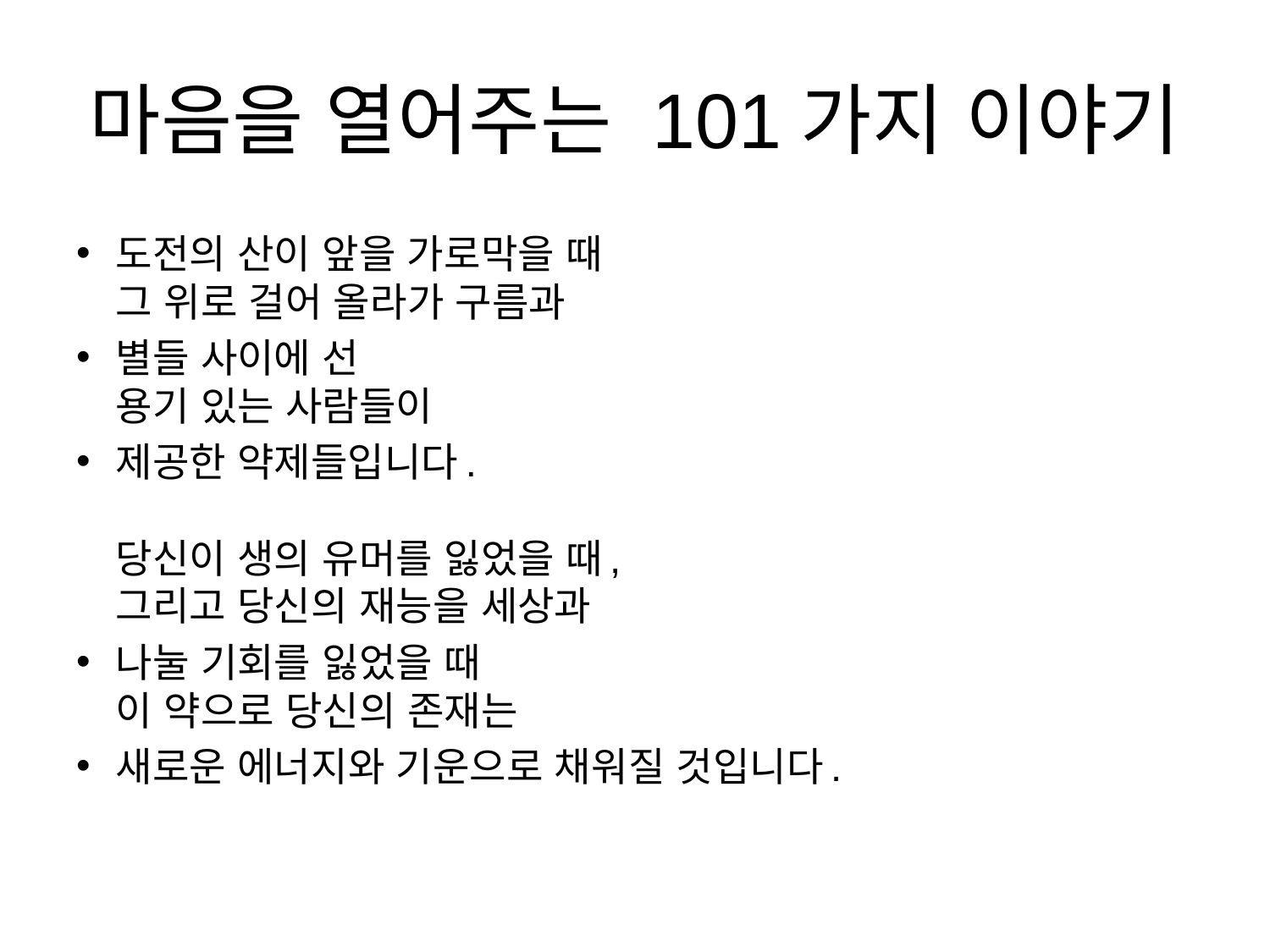

# 마음을 열어주는 101가지 이야기
도전의 산이 앞을 가로막을 때
그 위로 걸어 올라가 구름과
별들 사이에 선
용기 있는 사람들이
제공한 약제들입니다.
당신이 생의 유머를 잃었을 때,
그리고 당신의 재능을 세상과
나눌 기회를 잃었을 때
이 약으로 당신의 존재는
새로운 에너지와 기운으로 채워질 것입니다.